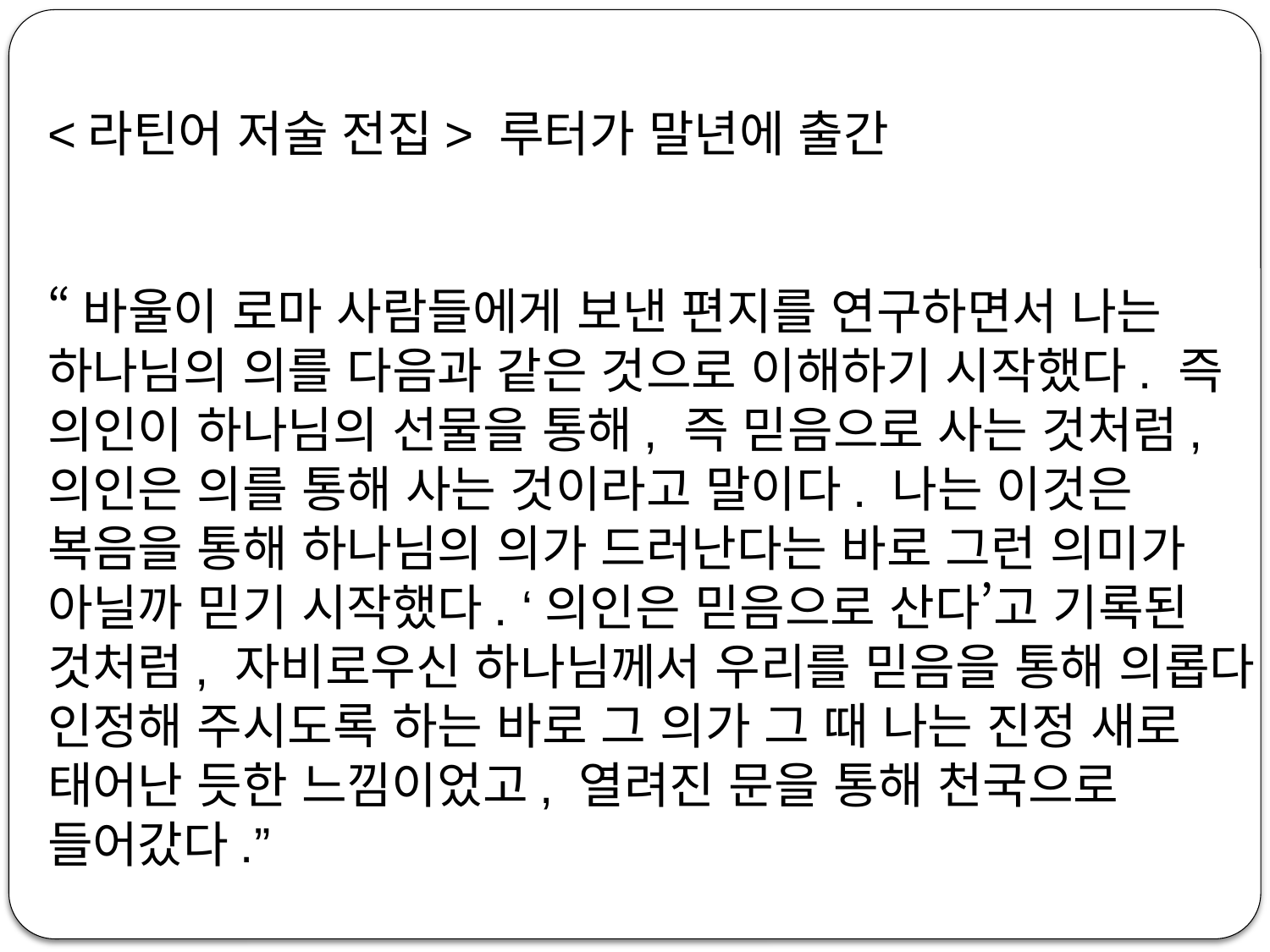

<라틴어 저술 전집> 루터가 말년에 출간

“바울이 로마 사람들에게 보낸 편지를 연구하면서 나는 하나님의 의를 다음과 같은 것으로 이해하기 시작했다. 즉 의인이 하나님의 선물을 통해, 즉 믿음으로 사는 것처럼, 의인은 의를 통해 사는 것이라고 말이다. 나는 이것은 복음을 통해 하나님의 의가 드러난다는 바로 그런 의미가 아닐까 믿기 시작했다. ‘의인은 믿음으로 산다’고 기록된 것처럼, 자비로우신 하나님께서 우리를 믿음을 통해 의롭다 인정해 주시도록 하는 바로 그 의가 그 때 나는 진정 새로 태어난 듯한 느낌이었고, 열려진 문을 통해 천국으로 들어갔다.”